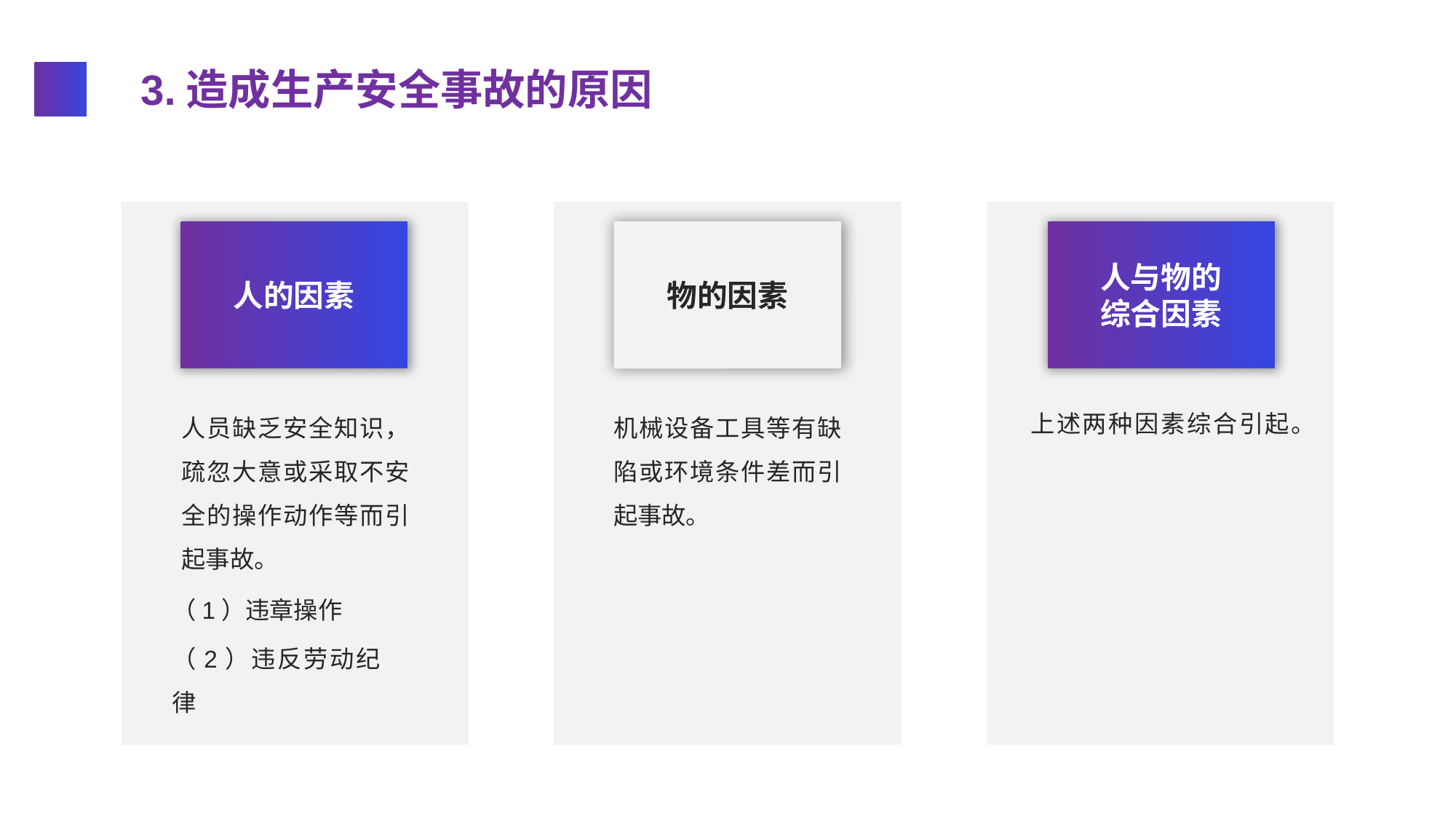

3.造成生产安全事故的原因

人与物的
综合因素
人的因素
物的因素
人员缺乏安全知识，疏忽大意或采取不安全的操作动作等而引起事故。
机械设备工具等有缺陷或环境条件差而引起事故。
上述两种因素综合引起。
（1）违章操作
（2）违反劳动纪律